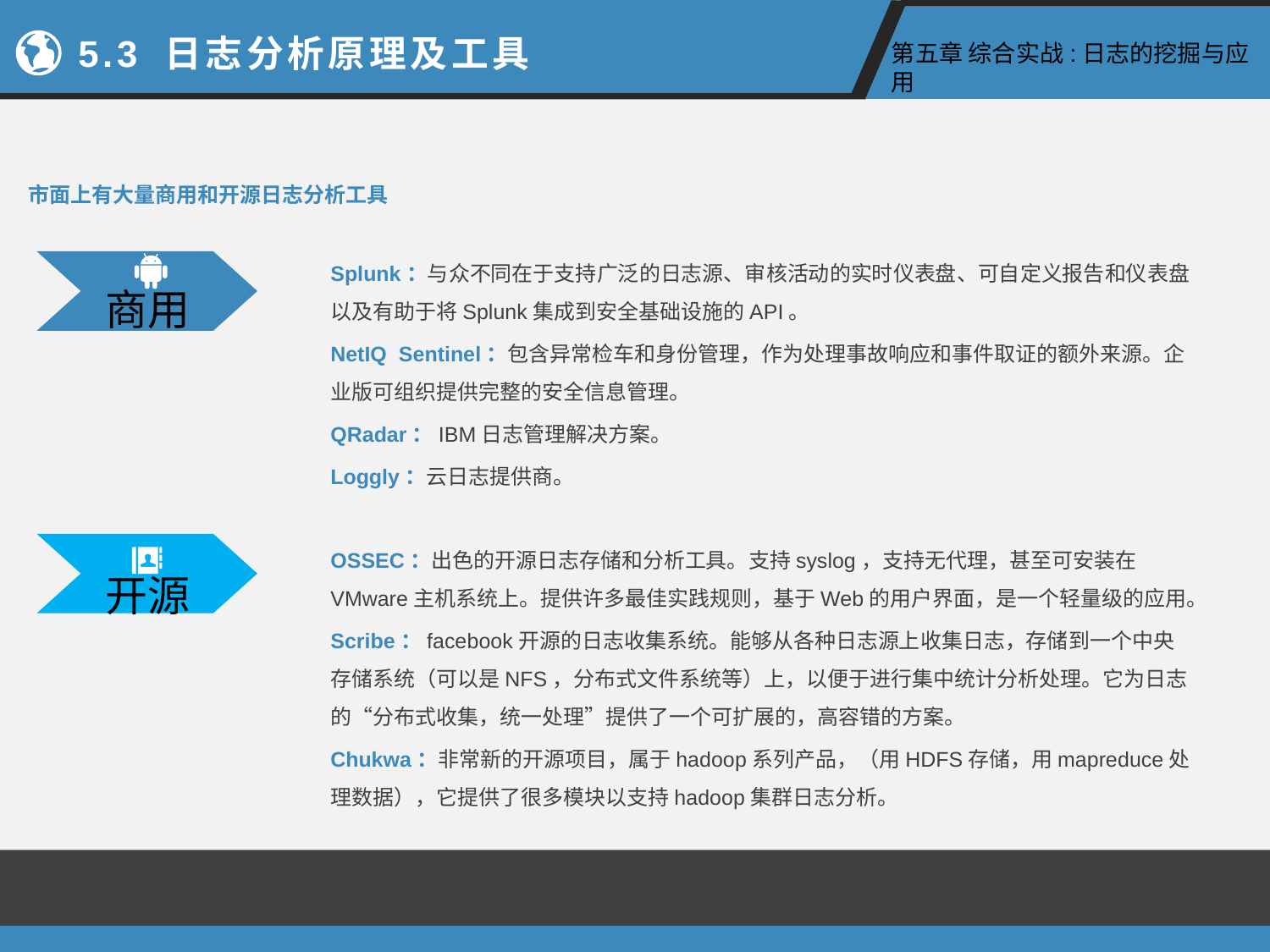

5.3 日志分析原理及工具

第五章 综合实战:日志的挖掘与应用
市面上有大量商用和开源日志分析工具
Splunk：与众不同在于支持广泛的日志源、审核活动的实时仪表盘、可自定义报告和仪表盘以及有助于将Splunk集成到安全基础设施的API。
NetIQ  Sentinel：包含异常检车和身份管理，作为处理事故响应和事件取证的额外来源。企业版可组织提供完整的安全信息管理。
QRadar：IBM日志管理解决方案。
Loggly：云日志提供商。

商用

OSSEC：出色的开源日志存储和分析工具。支持syslog，支持无代理，甚至可安装在VMware主机系统上。提供许多最佳实践规则，基于Web的用户界面，是一个轻量级的应用。
Scribe：facebook开源的日志收集系统。能够从各种日志源上收集日志，存储到一个中央存储系统（可以是NFS，分布式文件系统等）上，以便于进行集中统计分析处理。它为日志的“分布式收集，统一处理”提供了一个可扩展的，高容错的方案。
Chukwa：非常新的开源项目，属于hadoop系列产品，（用HDFS存储，用mapreduce处理数据），它提供了很多模块以支持hadoop集群日志分析。

开源